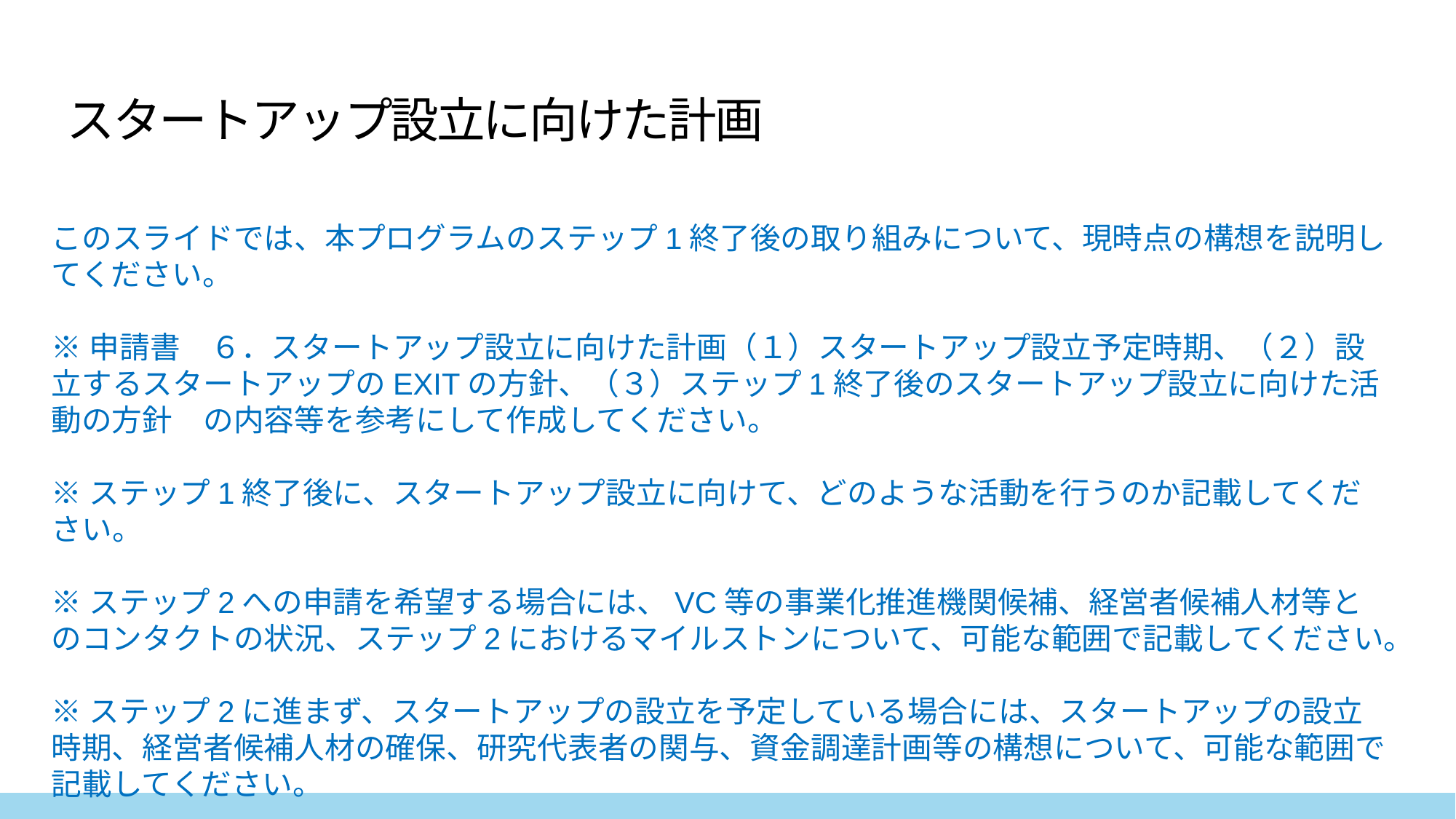

スタートアップ設立に向けた計画
このスライドでは、本プログラムのステップ1終了後の取り組みについて、現時点の構想を説明してください。

※申請書　６．スタートアップ設立に向けた計画（１）スタートアップ設立予定時期、（２）設立するスタートアップのEXITの方針、（３）ステップ1終了後のスタートアップ設立に向けた活動の方針　の内容等を参考にして作成してください。

※ステップ1終了後に、スタートアップ設立に向けて、どのような活動を行うのか記載してください。

※ステップ2への申請を希望する場合には、VC等の事業化推進機関候補、経営者候補人材等とのコンタクトの状況、ステップ2におけるマイルストンについて、可能な範囲で記載してください。

※ステップ2に進まず、スタートアップの設立を予定している場合には、スタートアップの設立時期、経営者候補人材の確保、研究代表者の関与、資金調達計画等の構想について、可能な範囲で記載してください。